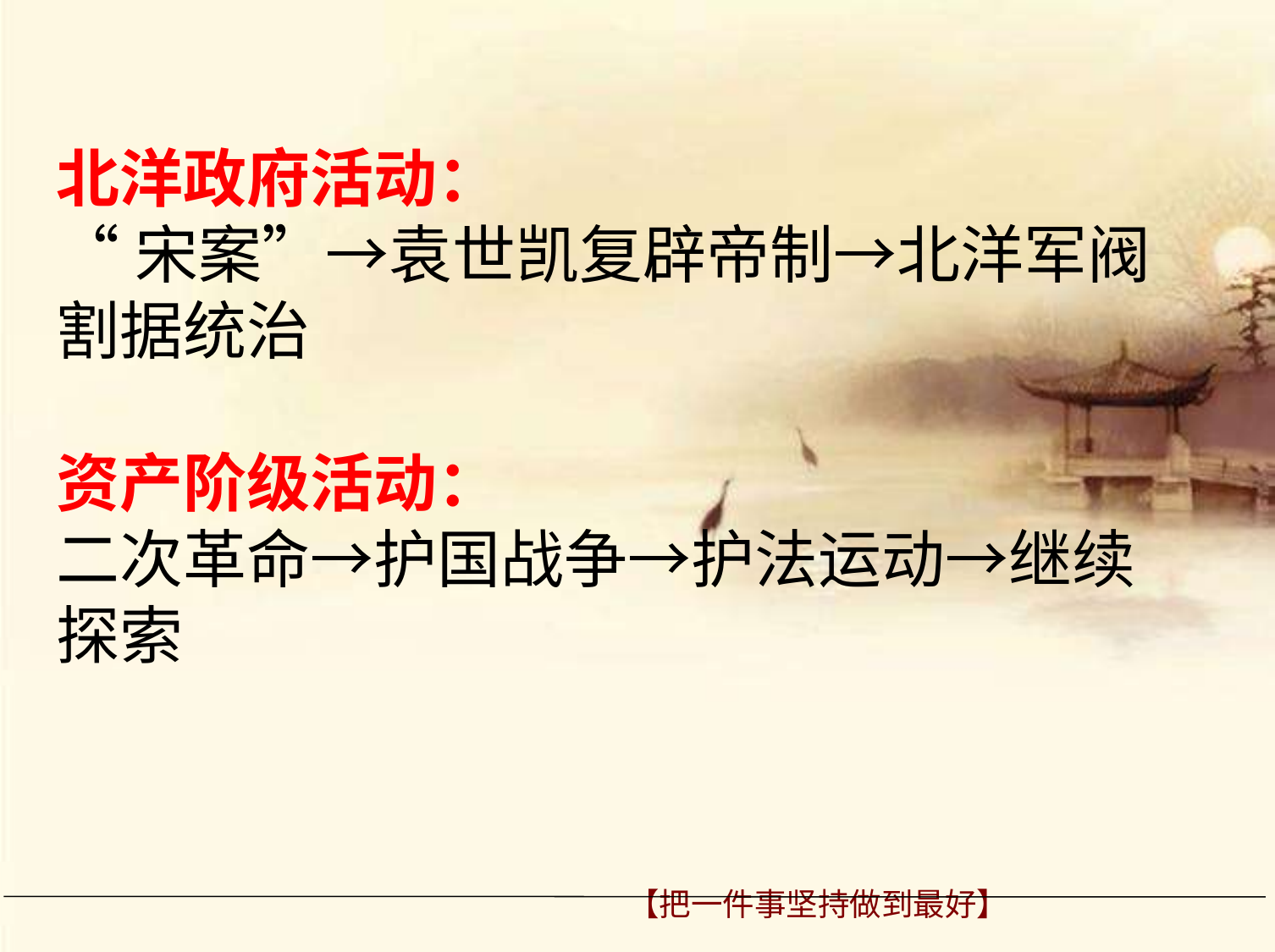

北洋政府活动：
“宋案”→袁世凯复辟帝制→北洋军阀割据统治

资产阶级活动：
二次革命→护国战争→护法运动→继续探索
                                                    【把一件事坚持做到最好】